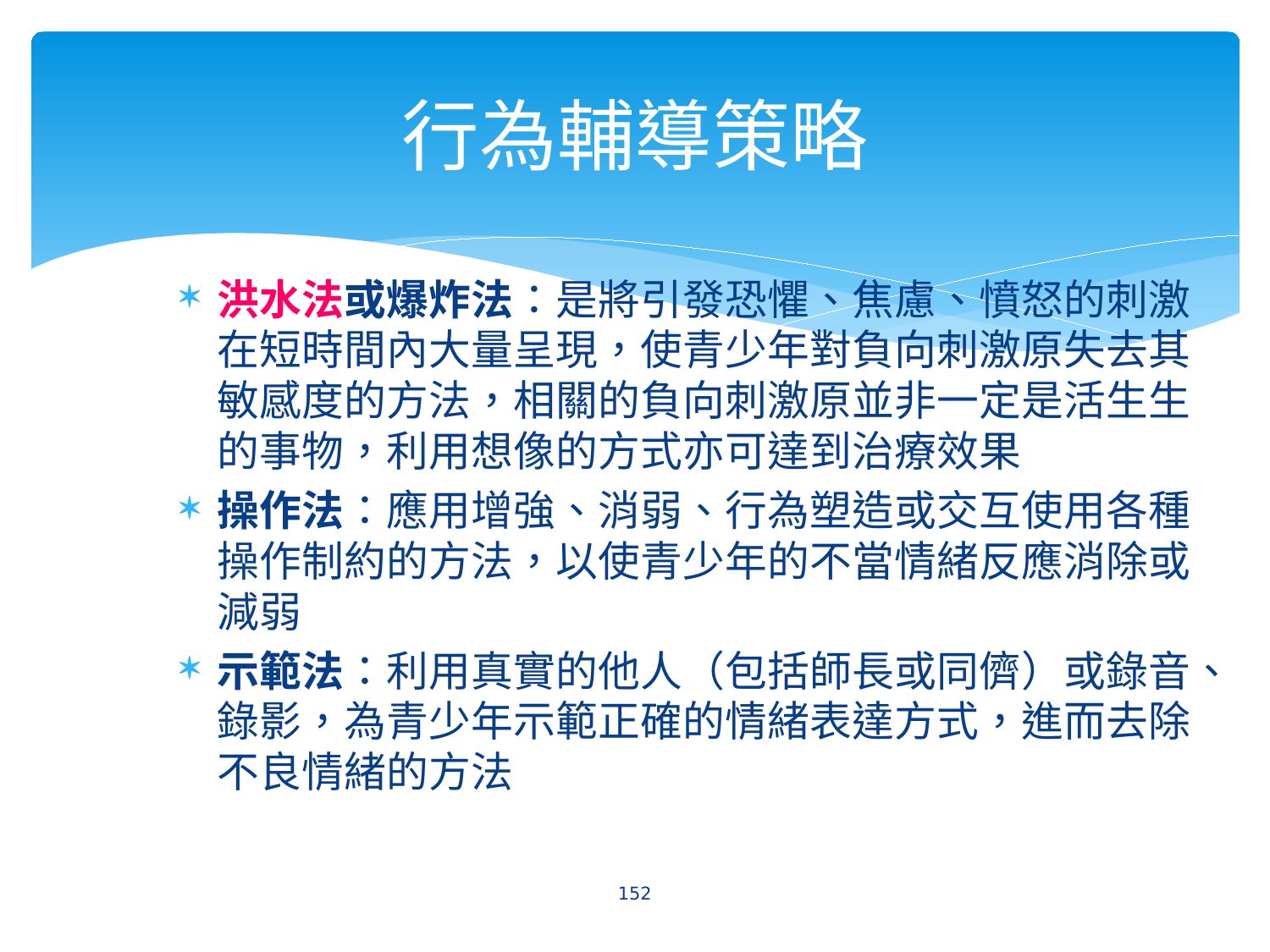

# 行為輔導策略
洪水法或爆炸法：是將引發恐懼、焦慮、憤怒的刺激在短時間內大量呈現，使青少年對負向刺激原失去其敏感度的方法，相關的負向刺激原並非一定是活生生的事物，利用想像的方式亦可達到治療效果
操作法：應用增強、消弱、行為塑造或交互使用各種操作制約的方法，以使青少年的不當情緒反應消除或減弱
示範法：利用真實的他人（包括師長或同儕）或錄音、錄影，為青少年示範正確的情緒表達方式，進而去除不良情緒的方法

152